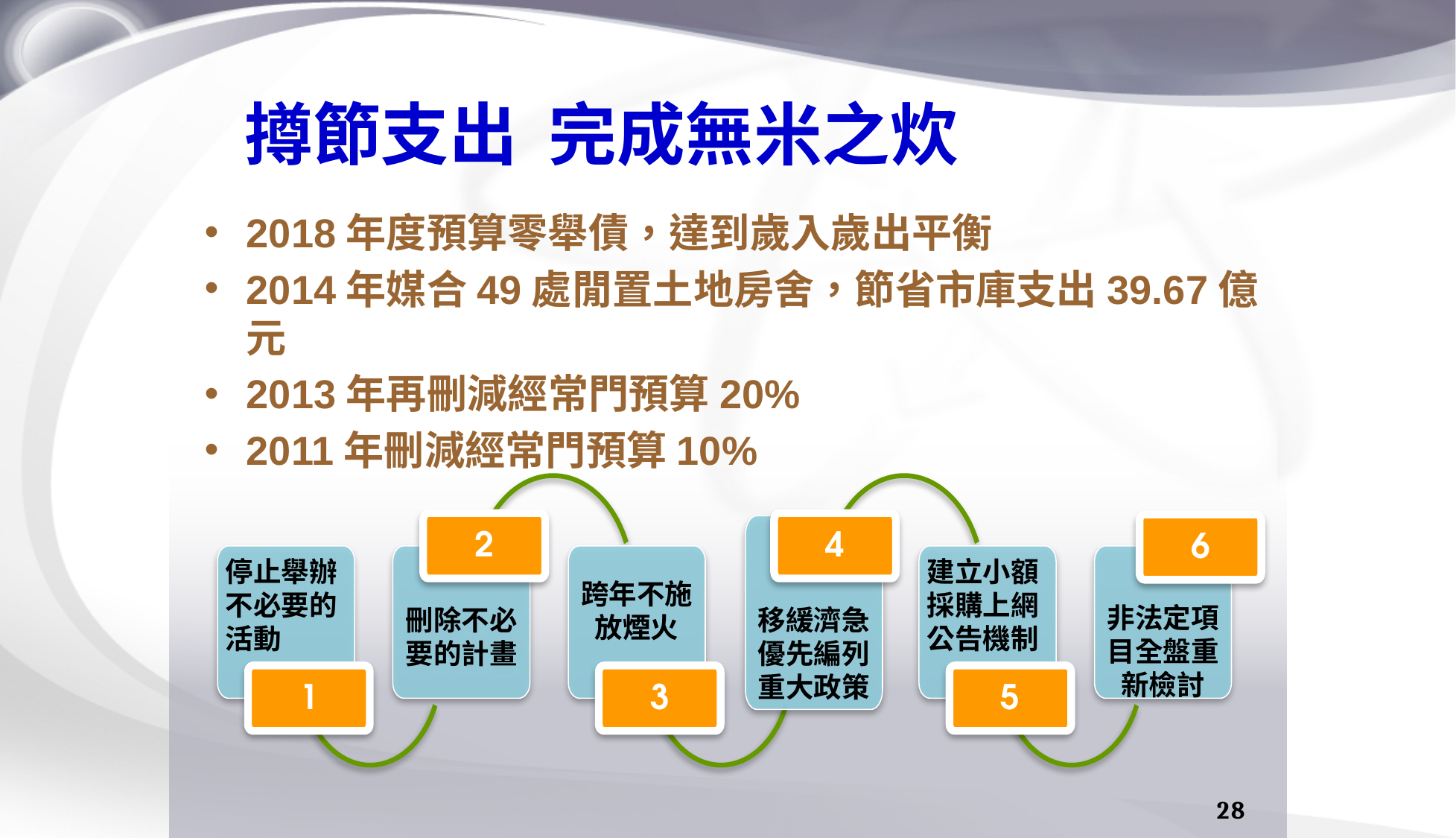

撙節支出  完成無米之炊
2018年度預算零舉債，達到歲入歲出平衡
2014年媒合49處閒置土地房舍，節省市庫支出39.67億元
2013年再刪減經常門預算20%
2011年刪減經常門預算10%

2
4
6

移緩濟急優先編列重大政策
停止舉辦
不必要的活動
刪除不必要的計畫
跨年不施放煙火
建立小額採購上網公告機制

非法定項目全盤重新檢討

1
3
5
28